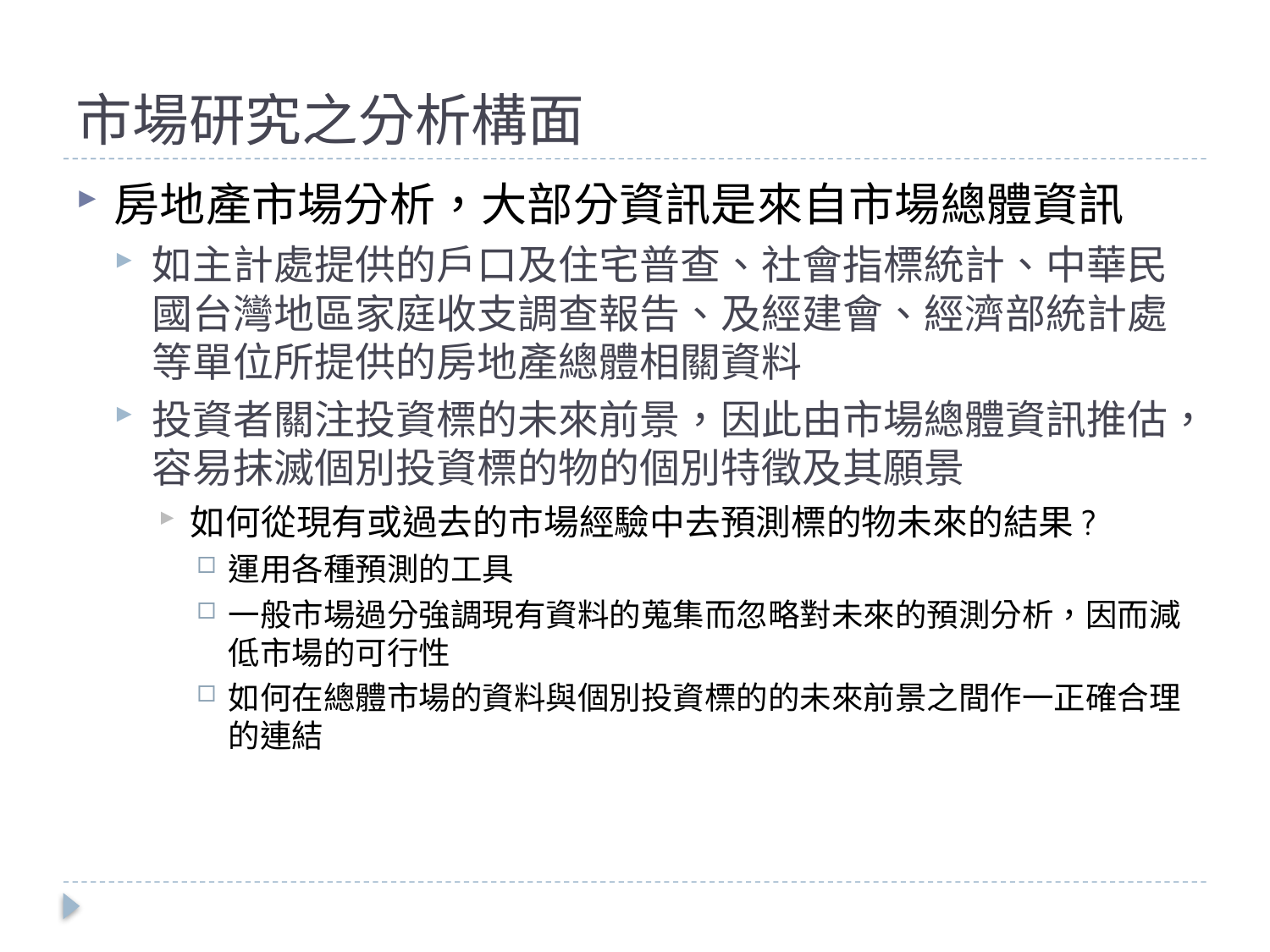

# 市場研究之分析構面
房地產市場分析，大部分資訊是來自市場總體資訊
如主計處提供的戶口及住宅普查、社會指標統計、中華民國台灣地區家庭收支調查報告、及經建會、經濟部統計處等單位所提供的房地產總體相關資料
投資者關注投資標的未來前景，因此由市場總體資訊推估，容易抹滅個別投資標的物的個別特徵及其願景
如何從現有或過去的市場經驗中去預測標的物未來的結果?
運用各種預測的工具
一般市場過分強調現有資料的蒐集而忽略對未來的預測分析，因而減低市場的可行性
如何在總體市場的資料與個別投資標的的未來前景之間作一正確合理的連結